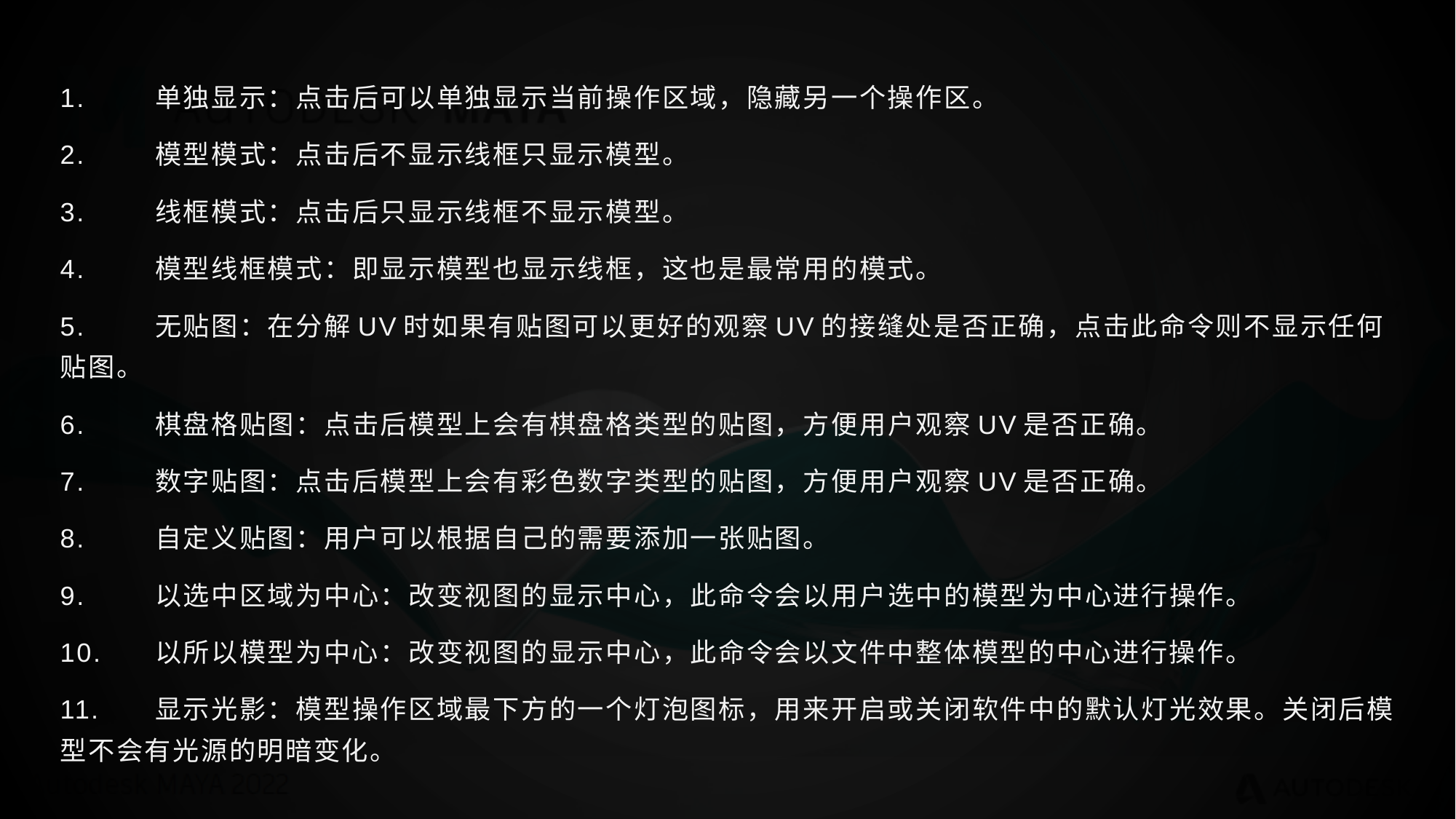

1.	单独显示：点击后可以单独显示当前操作区域，隐藏另一个操作区。
2.	模型模式：点击后不显示线框只显示模型。
3.	线框模式：点击后只显示线框不显示模型。
4.	模型线框模式：即显示模型也显示线框，这也是最常用的模式。
5.	无贴图：在分解UV时如果有贴图可以更好的观察UV的接缝处是否正确，点击此命令则不显示任何贴图。
6.	棋盘格贴图：点击后模型上会有棋盘格类型的贴图，方便用户观察UV是否正确。
7.	数字贴图：点击后模型上会有彩色数字类型的贴图，方便用户观察UV是否正确。
8.	自定义贴图：用户可以根据自己的需要添加一张贴图。
9.	以选中区域为中心：改变视图的显示中心，此命令会以用户选中的模型为中心进行操作。
10.	以所以模型为中心：改变视图的显示中心，此命令会以文件中整体模型的中心进行操作。
11.	显示光影：模型操作区域最下方的一个灯泡图标，用来开启或关闭软件中的默认灯光效果。关闭后模型不会有光源的明暗变化。